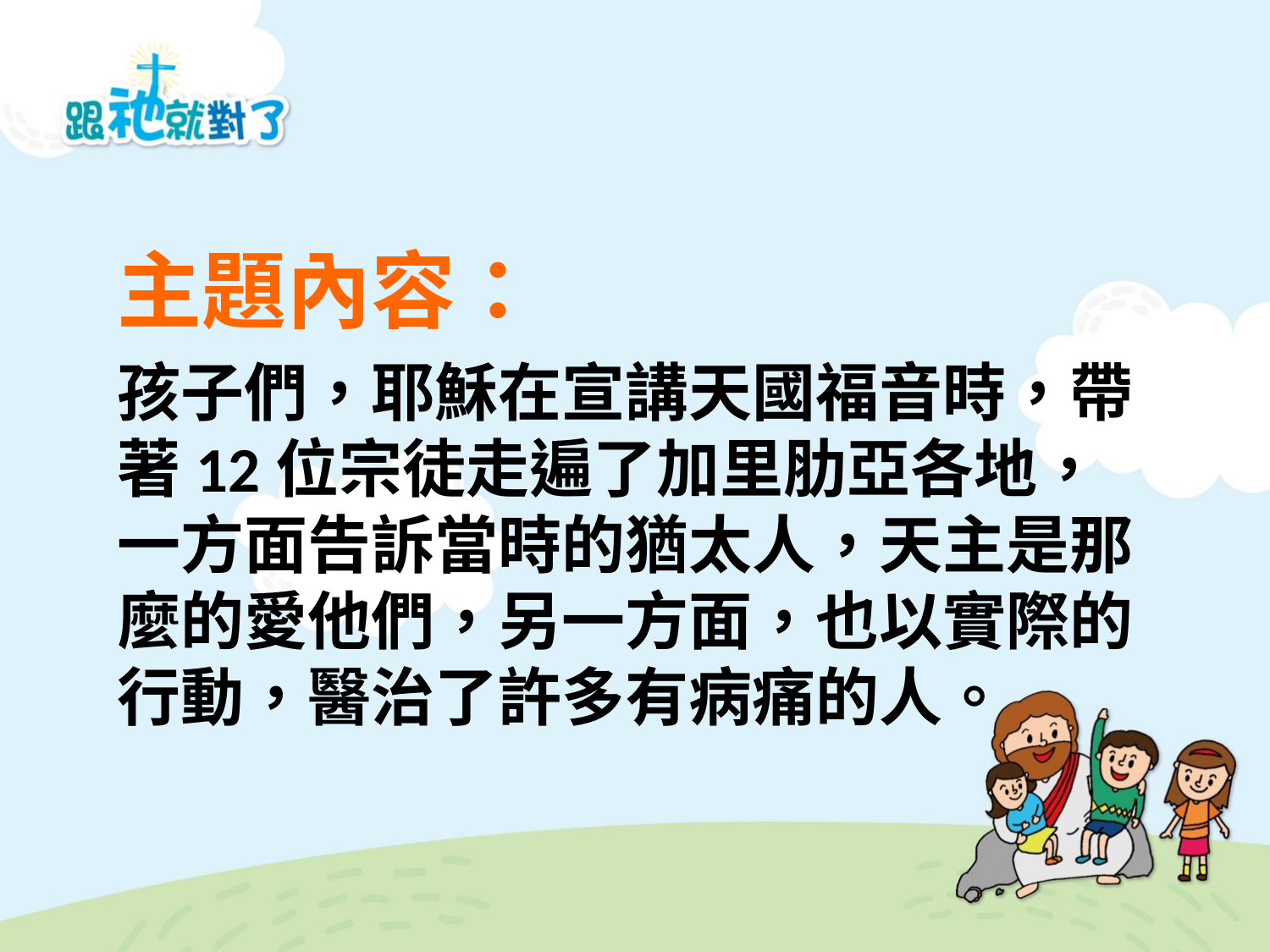

主題內容：
孩子們，耶穌在宣講天國福音時，帶著12位宗徒走遍了加里肋亞各地，一方面告訴當時的猶太人，天主是那麼的愛他們，另一方面，也以實際的行動，醫治了許多有病痛的人。